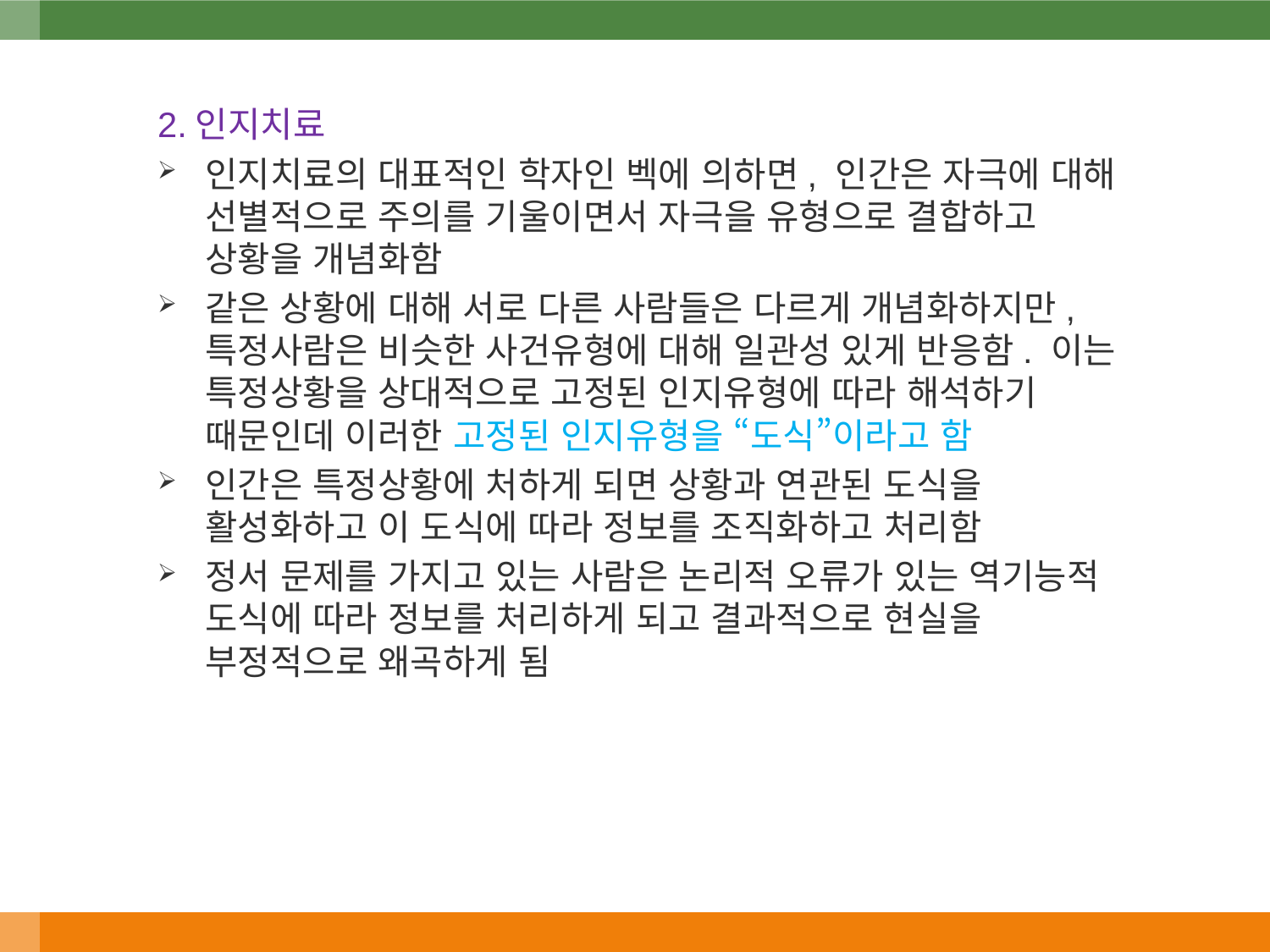

2.인지치료
인지치료의 대표적인 학자인 벡에 의하면, 인간은 자극에 대해 선별적으로 주의를 기울이면서 자극을 유형으로 결합하고 상황을 개념화함
같은 상황에 대해 서로 다른 사람들은 다르게 개념화하지만, 특정사람은 비슷한 사건유형에 대해 일관성 있게 반응함. 이는 특정상황을 상대적으로 고정된 인지유형에 따라 해석하기 때문인데 이러한 고정된 인지유형을 “도식”이라고 함
인간은 특정상황에 처하게 되면 상황과 연관된 도식을 활성화하고 이 도식에 따라 정보를 조직화하고 처리함
정서 문제를 가지고 있는 사람은 논리적 오류가 있는 역기능적 도식에 따라 정보를 처리하게 되고 결과적으로 현실을 부정적으로 왜곡하게 됨